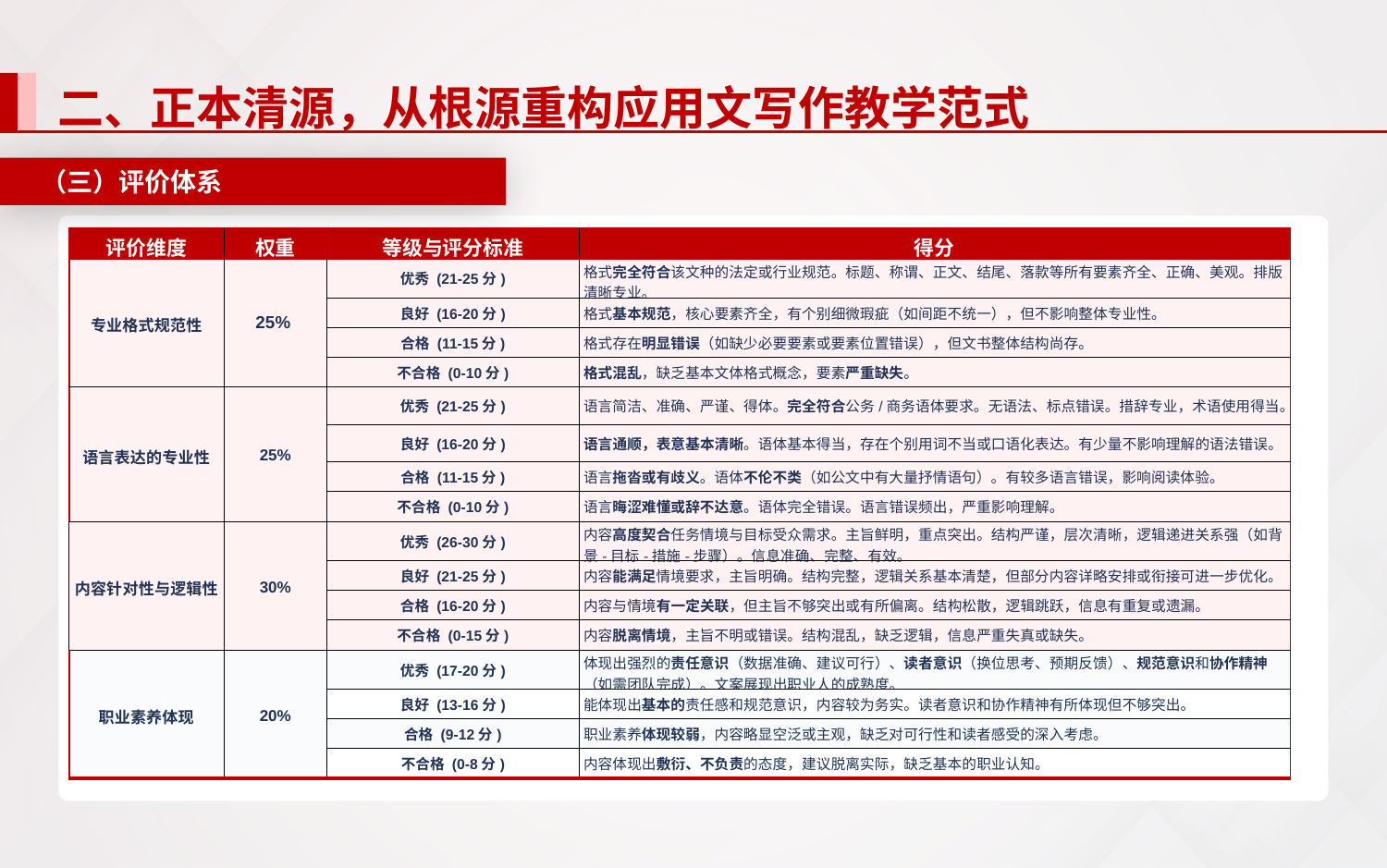

二、正本清源，从根源重构应用文写作教学范式

（三）评价体系
4. 完善评价

| 评价维度 | 权重 | 等级与评分标准 | 得分 |
| --- | --- | --- | --- |
| 专业格式规范性 | 25% | 优秀 (21-25分) | 格式完全符合该文种的法定或行业规范。标题、称谓、正文、结尾、落款等所有要素齐全、正确、美观。排版清晰专业。 |
|  |  | 良好 (16-20分) | 格式基本规范，核心要素齐全，有个别细微瑕疵（如间距不统一），但不影响整体专业性。 |
|  |  | 合格 (11-15分) | 格式存在明显错误（如缺少必要要素或要素位置错误），但文书整体结构尚存。 |
|  |  | 不合格 (0-10分) | 格式混乱，缺乏基本文体格式概念，要素严重缺失。 |
| 语言表达的专业性 | 25% | 优秀 (21-25分) | 语言简洁、准确、严谨、得体。完全符合公务/商务语体要求。无语法、标点错误。措辞专业，术语使用得当。 |
|  |  | 良好 (16-20分) | 语言通顺，表意基本清晰。语体基本得当，存在个别用词不当或口语化表达。有少量不影响理解的语法错误。 |
|  |  | 合格 (11-15分) | 语言拖沓或有歧义。语体不伦不类（如公文中有大量抒情语句）。有较多语言错误，影响阅读体验。 |
|  |  | 不合格 (0-10分) | 语言晦涩难懂或辞不达意。语体完全错误。语言错误频出，严重影响理解。 |
| 内容针对性与逻辑性 | 30% | 优秀 (26-30分) | 内容高度契合任务情境与目标受众需求。主旨鲜明，重点突出。结构严谨，层次清晰，逻辑递进关系强（如背景-目标-措施-步骤）。信息准确、完整、有效。 |
|  |  | 良好 (21-25分) | 内容能满足情境要求，主旨明确。结构完整，逻辑关系基本清楚，但部分内容详略安排或衔接可进一步优化。 |
|  |  | 合格 (16-20分) | 内容与情境有一定关联，但主旨不够突出或有所偏离。结构松散，逻辑跳跃，信息有重复或遗漏。 |
|  |  | 不合格 (0-15分) | 内容脱离情境，主旨不明或错误。结构混乱，缺乏逻辑，信息严重失真或缺失。 |
| 职业素养体现 | 20% | 优秀 (17-20分) | 体现出强烈的责任意识（数据准确、建议可行）、读者意识（换位思考、预期反馈）、规范意识和协作精神（如需团队完成）。文案展现出职业人的成熟度。 |
|  |  | 良好 (13-16分) | 能体现出基本的责任感和规范意识，内容较为务实。读者意识和协作精神有所体现但不够突出。 |
|  |  | 合格 (9-12分) | 职业素养体现较弱，内容略显空泛或主观，缺乏对可行性和读者感受的深入考虑。 |
|  |  | 不合格 (0-8分) | 内容体现出敷衍、不负责的态度，建议脱离实际，缺乏基本的职业认知。 |